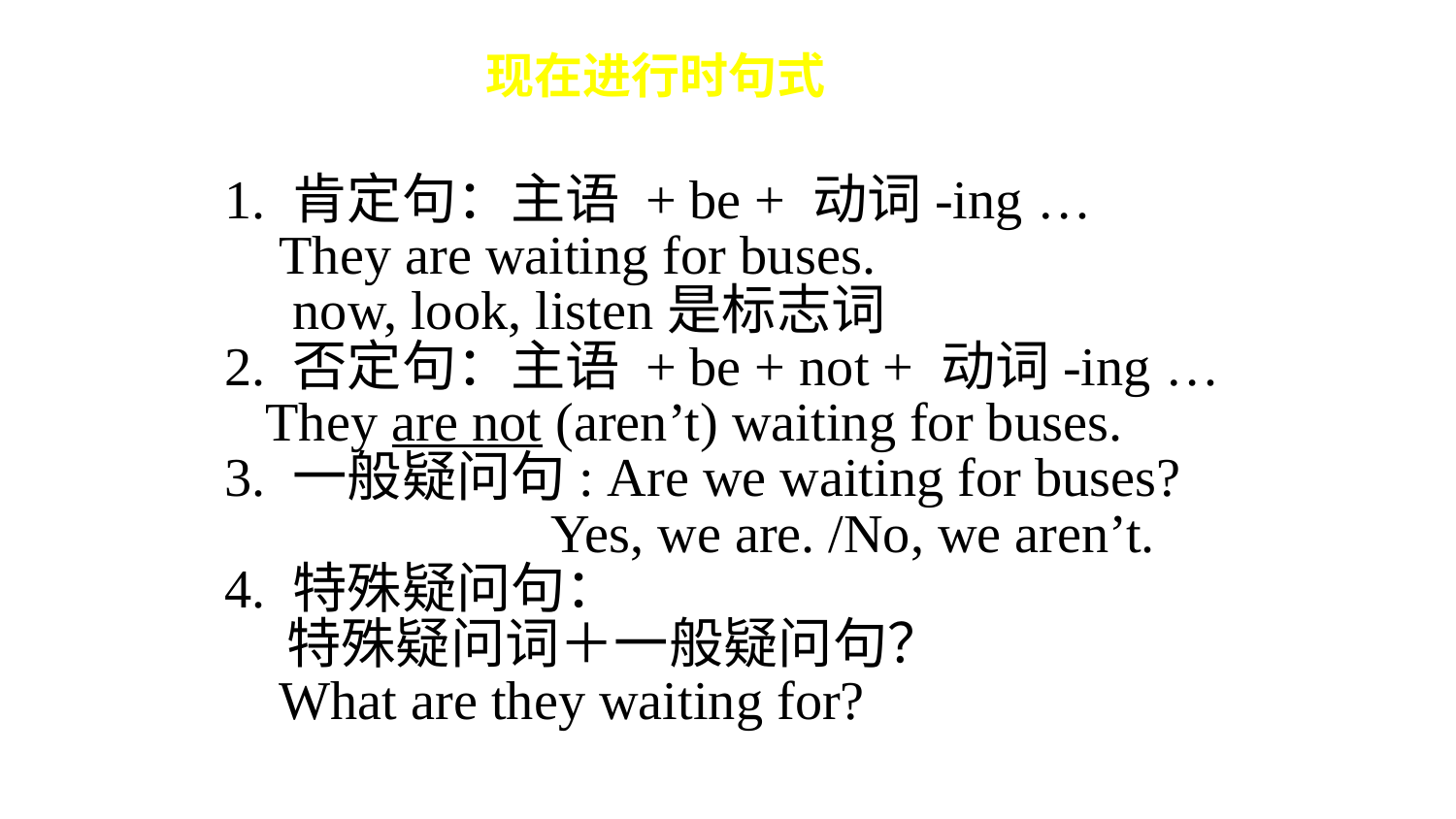

现在进行时句式
1. 肯定句：主语 + be + 动词-ing …
    They are waiting for buses.
     now, look, listen是标志词
2. 否定句：主语 + be + not + 动词-ing …
   They are not (aren’t) waiting for buses.
3. 一般疑问句: Are we waiting for buses?
                        Yes, we are. /No, we aren’t.
4. 特殊疑问句：
    特殊疑问词＋一般疑问句？
    What are they waiting for?